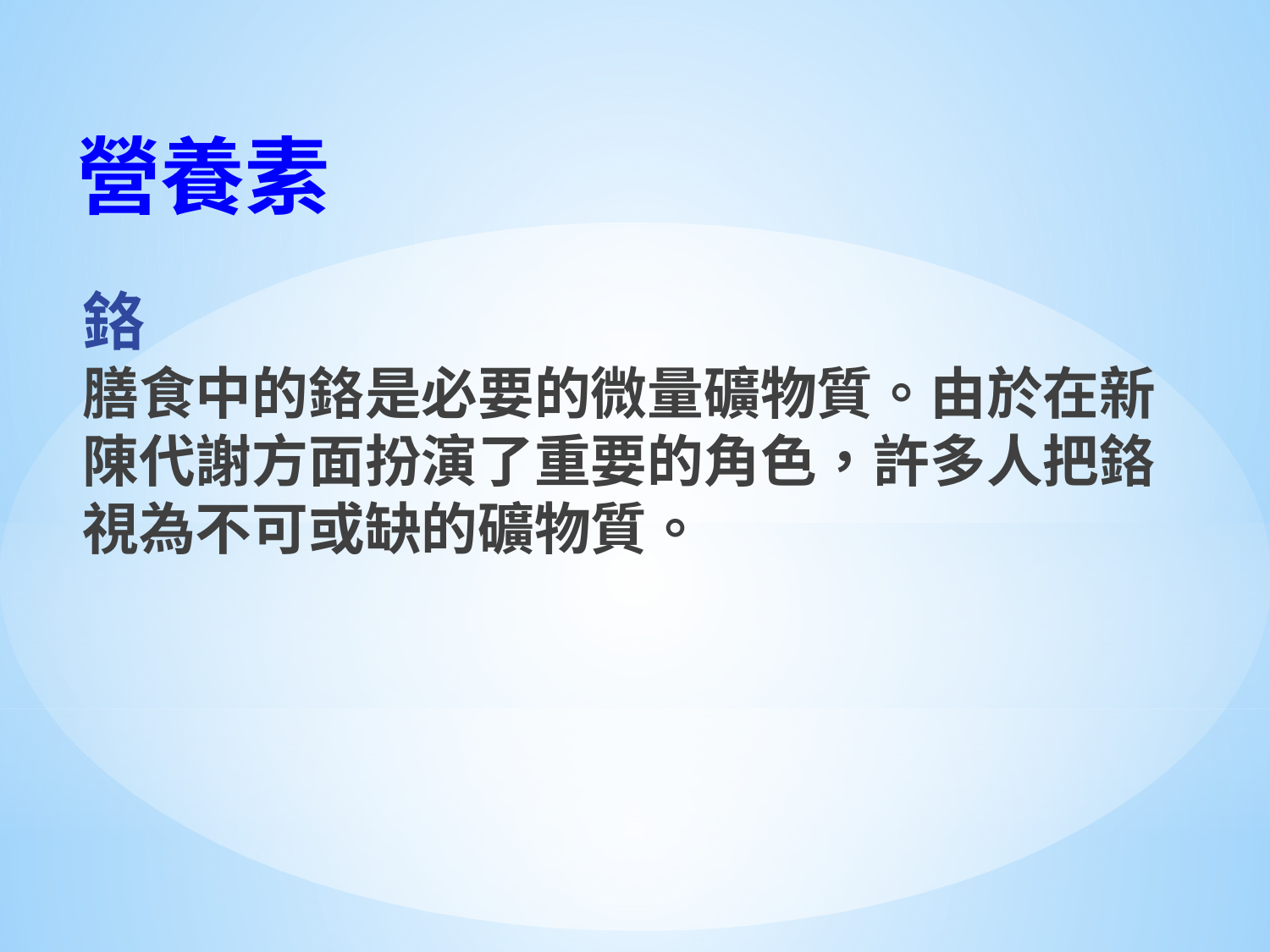

營養素
鉻
膳食中的鉻是必要的微量礦物質。由於在新陳代謝方面扮演了重要的角色，許多人把鉻視為不可或缺的礦物質。